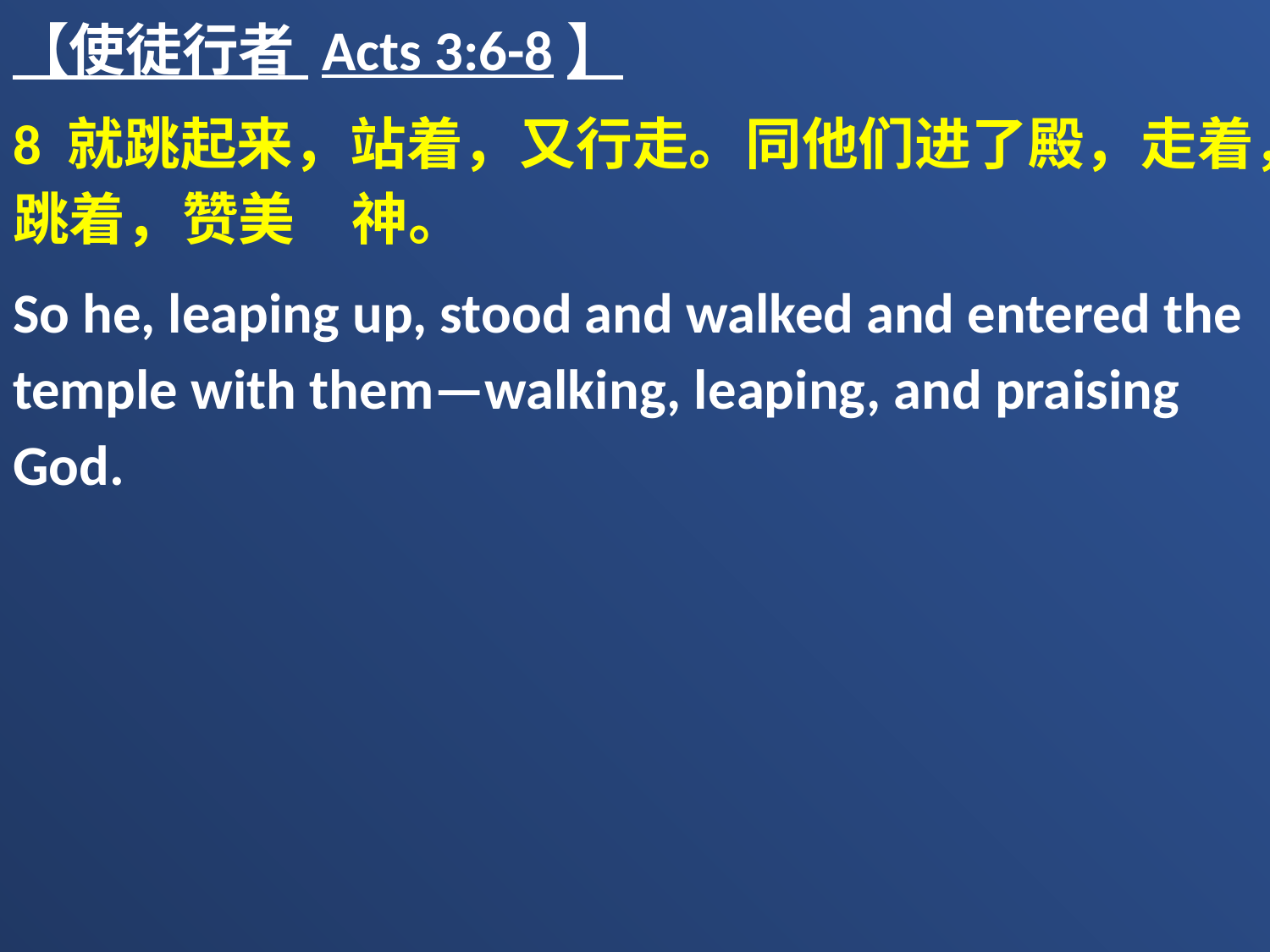

【使徒行者 Acts 3:6-8】
8 就跳起来，站着，又行走。同他们进了殿，走着，跳着，赞美　神。
So he, leaping up, stood and walked and entered the temple with them—walking, leaping, and praising God.